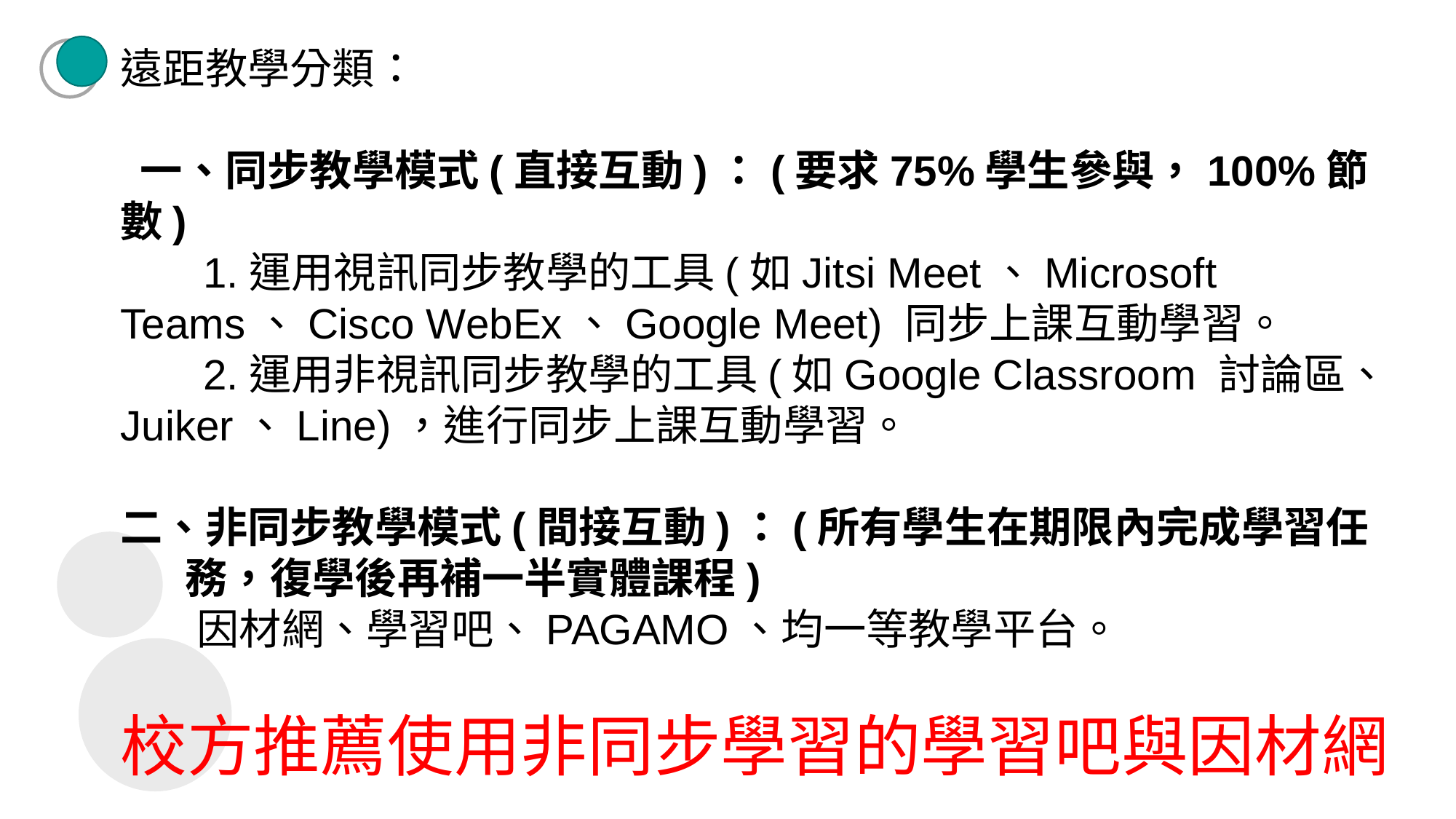

遠距教學分類：

 一、同步教學模式(直接互動)：(要求75%學生參與，100%節數)
       1.運用視訊同步教學的工具(如Jitsi Meet、Microsoft Teams、Cisco WebEx、Google Meet) 同步上課互動學習。
       2.運用非視訊同步教學的工具(如Google Classroom 討論區、Juiker、Line)，進行同步上課互動學習。

二、非同步教學模式(間接互動)：(所有學生在期限內完成學習任務，復學後再補一半實體課程)
       因材網、學習吧、PAGAMO、均一等教學平台。

校方推薦使用非同步學習的學習吧與因材網